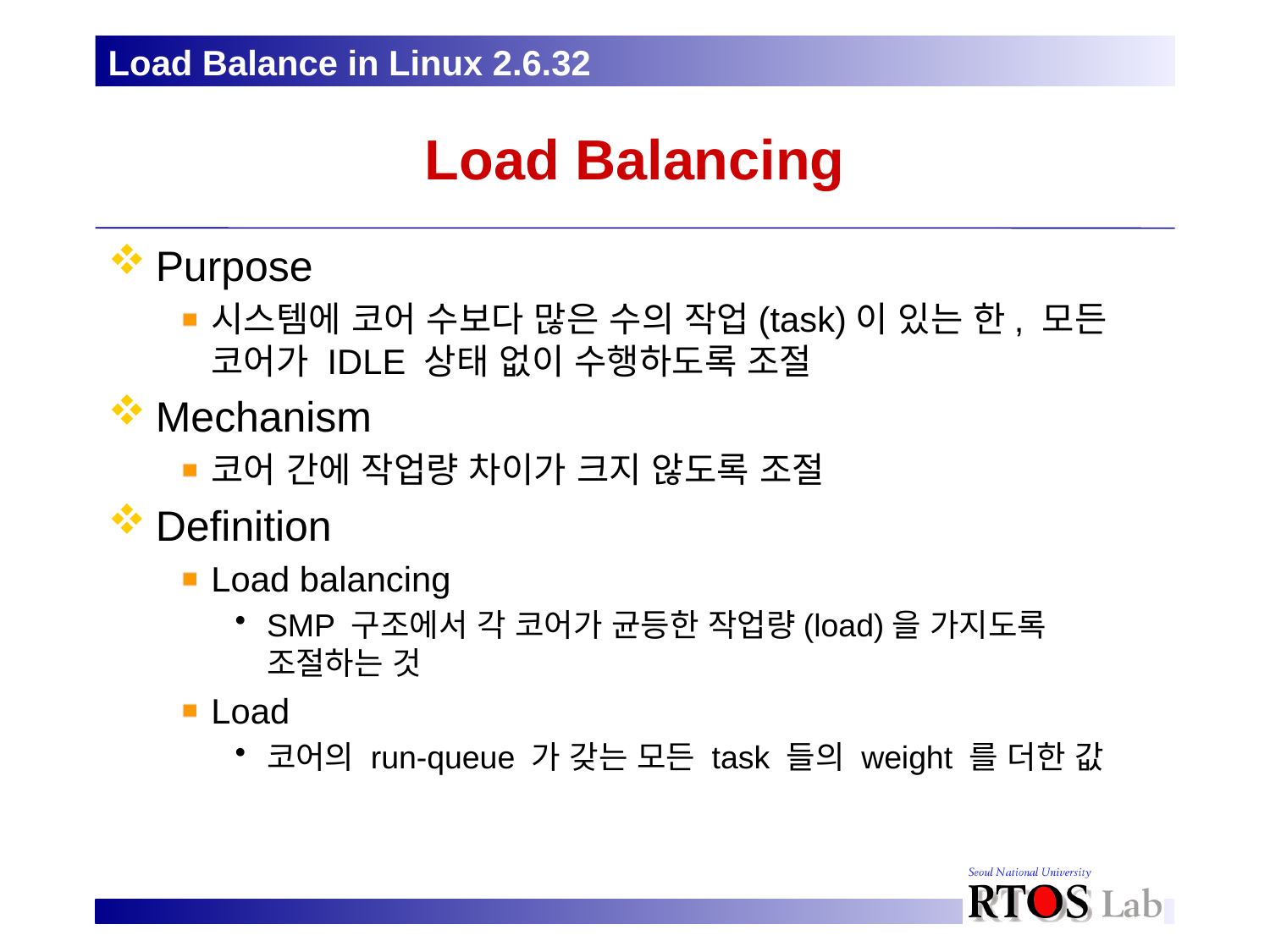

Load Balance in Linux 2.6.32
# Load Balancing
Purpose
시스템에 코어 수보다 많은 수의 작업(task)이 있는 한, 모든 코어가 IDLE 상태 없이 수행하도록 조절
Mechanism
코어 간에 작업량 차이가 크지 않도록 조절
Definition
Load balancing
SMP 구조에서 각 코어가 균등한 작업량(load)을 가지도록 조절하는 것
Load
코어의 run-queue 가 갖는 모든 task 들의 weight 를 더한 값